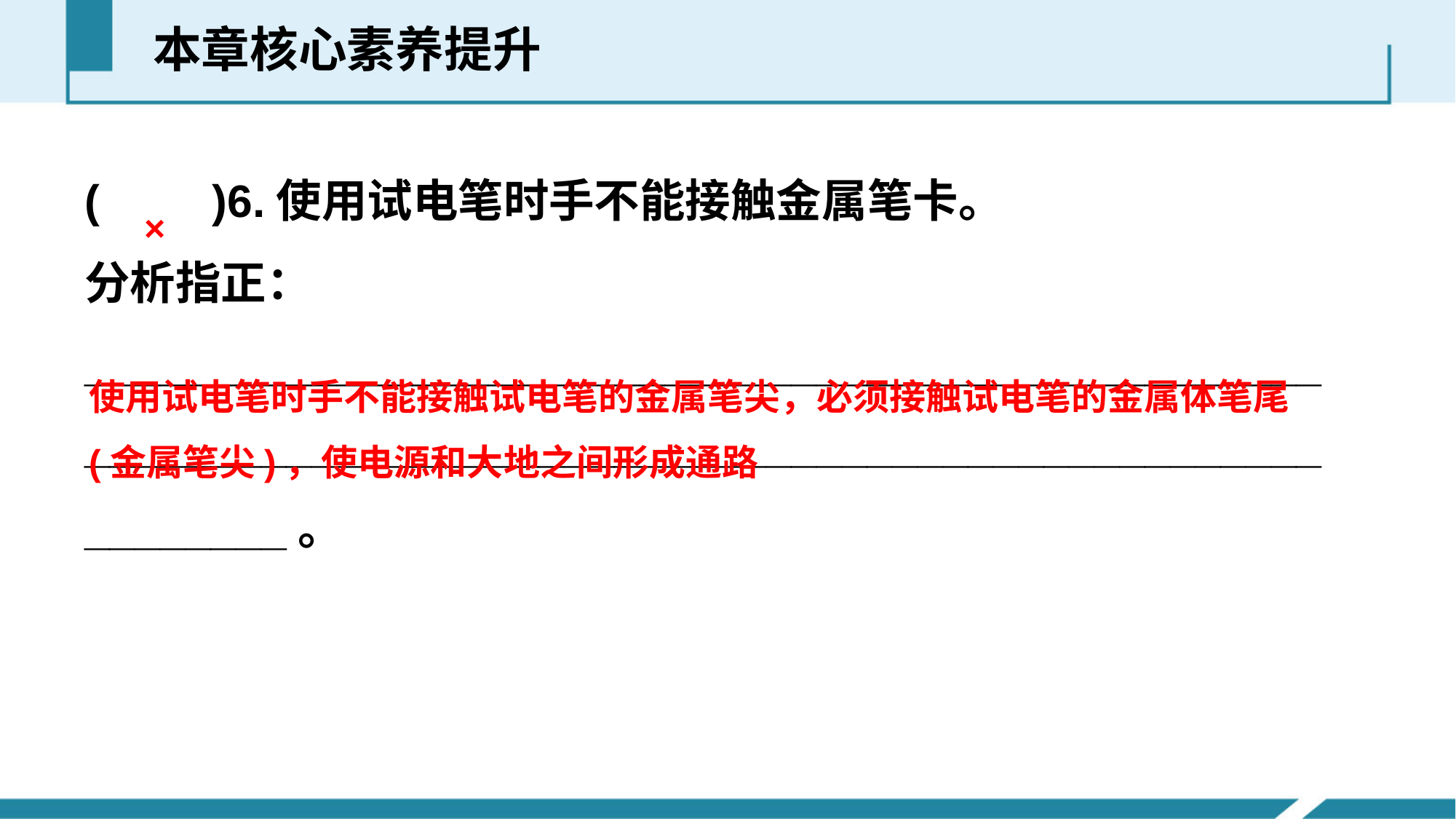

本章核心素养提升
(　　)6.使用试电笔时手不能接触金属笔卡。
分析指正：__________________________________________________________________________________________________________。
×
使用试电笔时手不能接触试电笔的金属笔尖，必须接触试电笔的金属体笔尾(金属笔尖)，使电源和大地之间形成通路